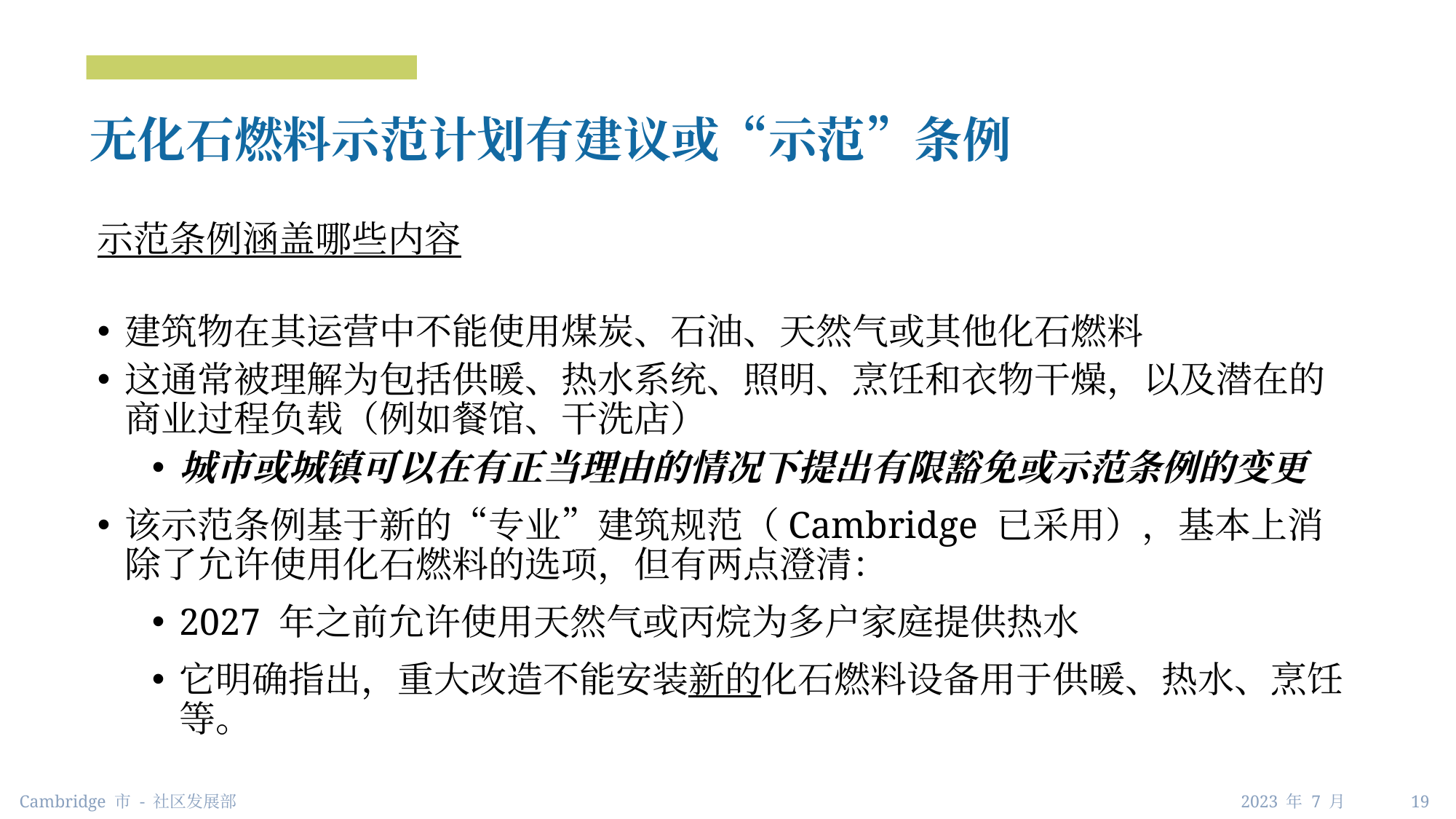

# 无化石燃料示范计划有建议或“示范”条例
示范条例涵盖哪些内容
建筑物在其运营中不能使用煤炭、石油、天然气或其他化石燃料
这通常被理解为包括供暖、热水系统、照明、烹饪和衣物干燥，以及潜在的商业过程负载（例如餐馆、干洗店）
城市或城镇可以在有正当理由的情况下提出有限豁免或示范条例的变更
该示范条例基于新的“专业”建筑规范（Cambridge 已采用），基本上消除了允许使用化石燃料的选项，但有两点澄清：
2027 年之前允许使用天然气或丙烷为多户家庭提供热水
它明确指出，重大改造不能安装新的化石燃料设备用于供暖、热水、烹饪等。

Cambridge 市 - 社区发展部
2023 年 7 月              19